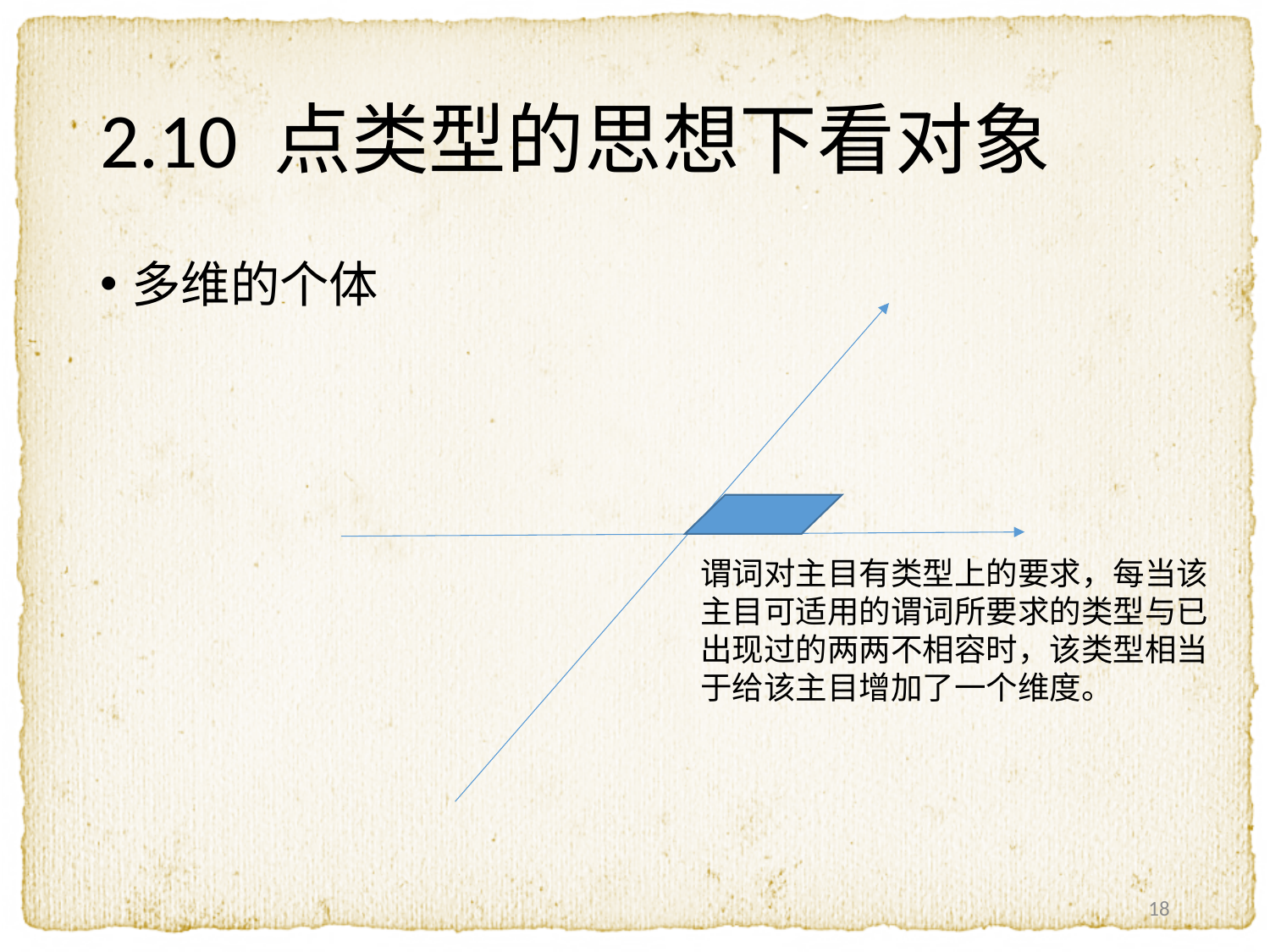

# 2.10 点类型的思想下看对象

多维的个体

谓词对主目有类型上的要求，每当该主目可适用的谓词所要求的类型与已出现过的两两不相容时，该类型相当于给该主目增加了一个维度。

18